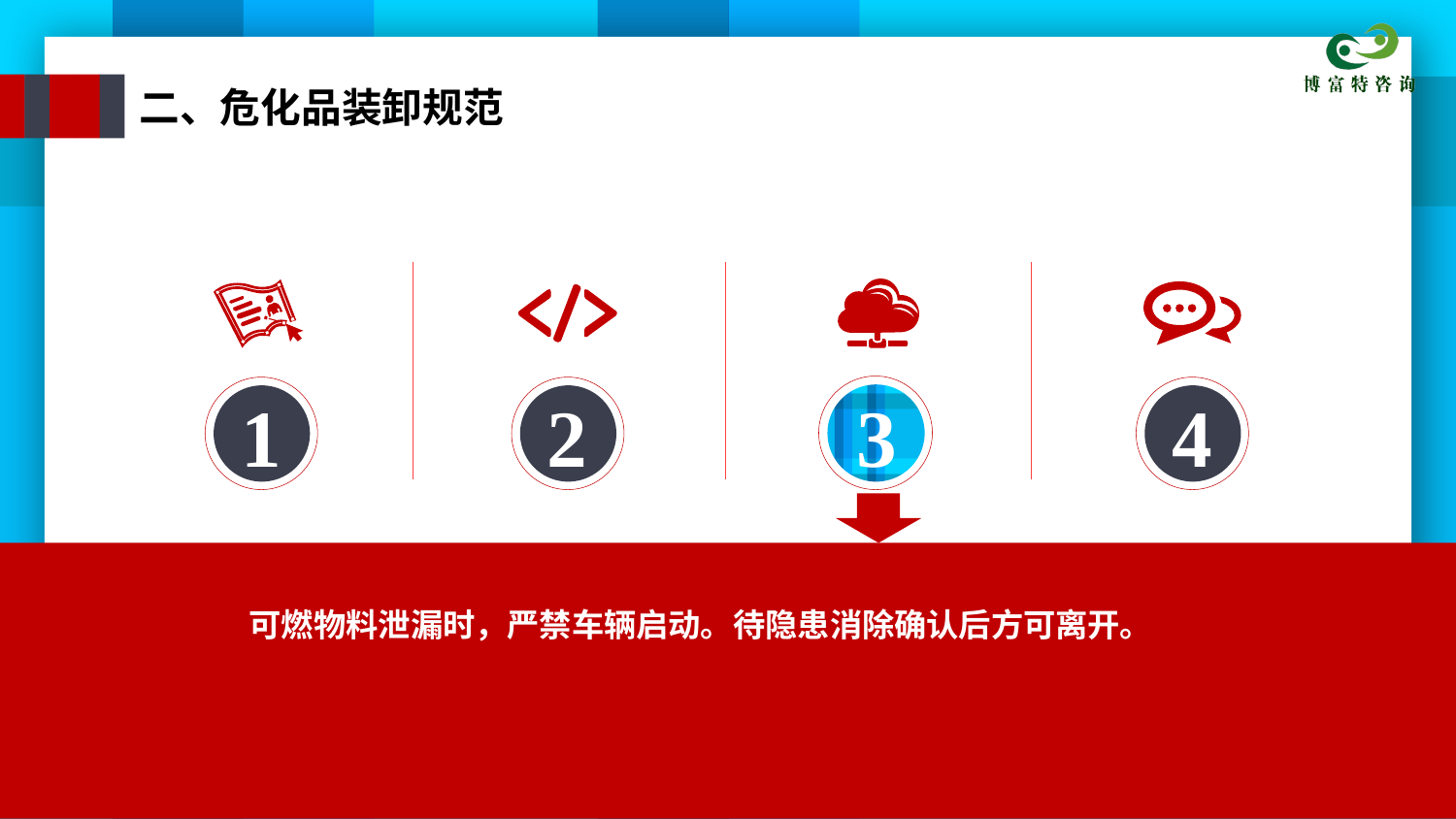

二、危化品装卸规范

1
2
3
4

可燃物料泄漏时，严禁车辆启动。待隐患消除确认后方可离开。